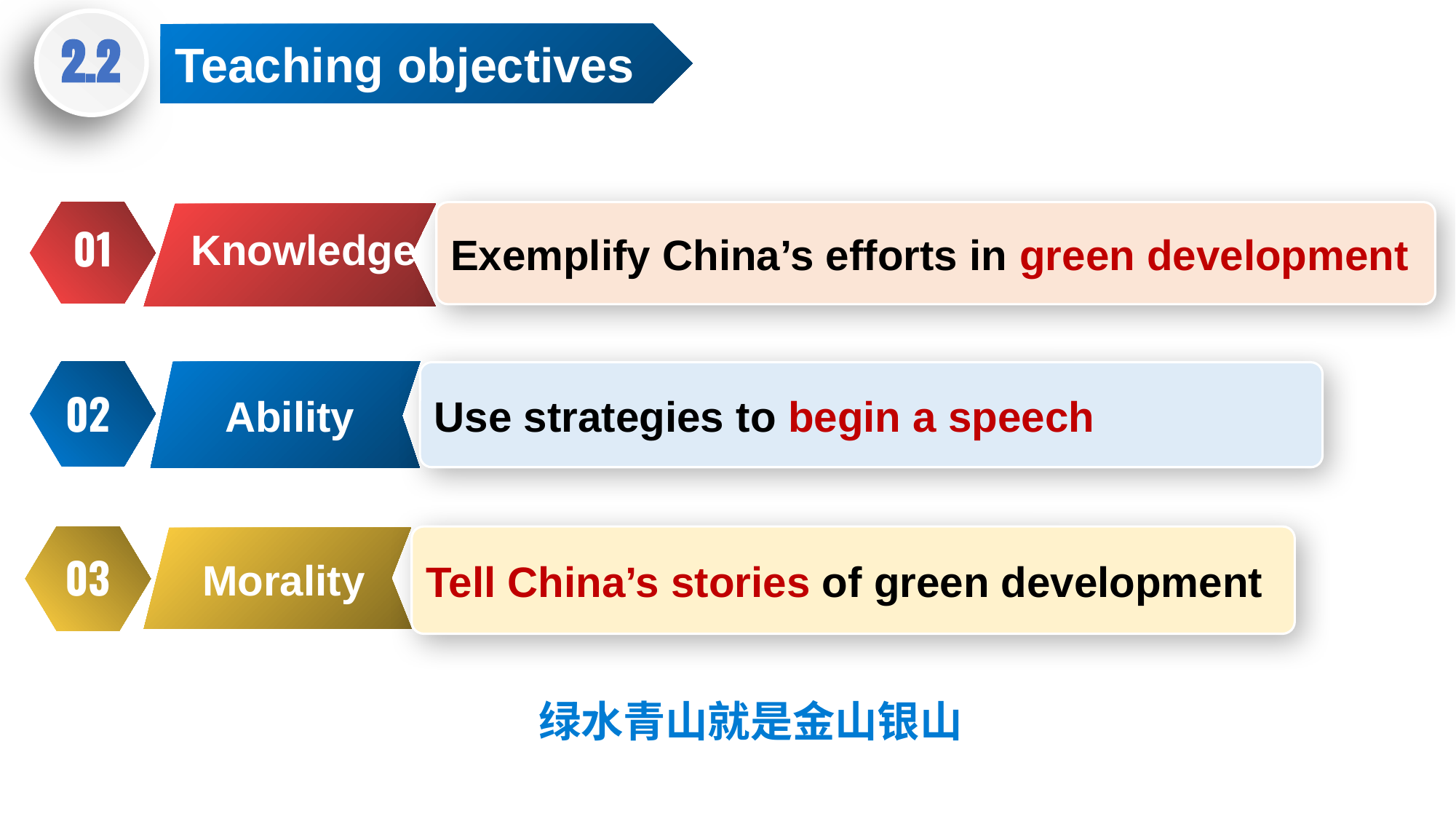

Teaching objectives
2.2

Exemplify China’s efforts in green development

Knowledge
01

Use strategies to begin a speech
Ability
02

Tell China’s stories of green development

03
Morality

绿水青山就是金山银山